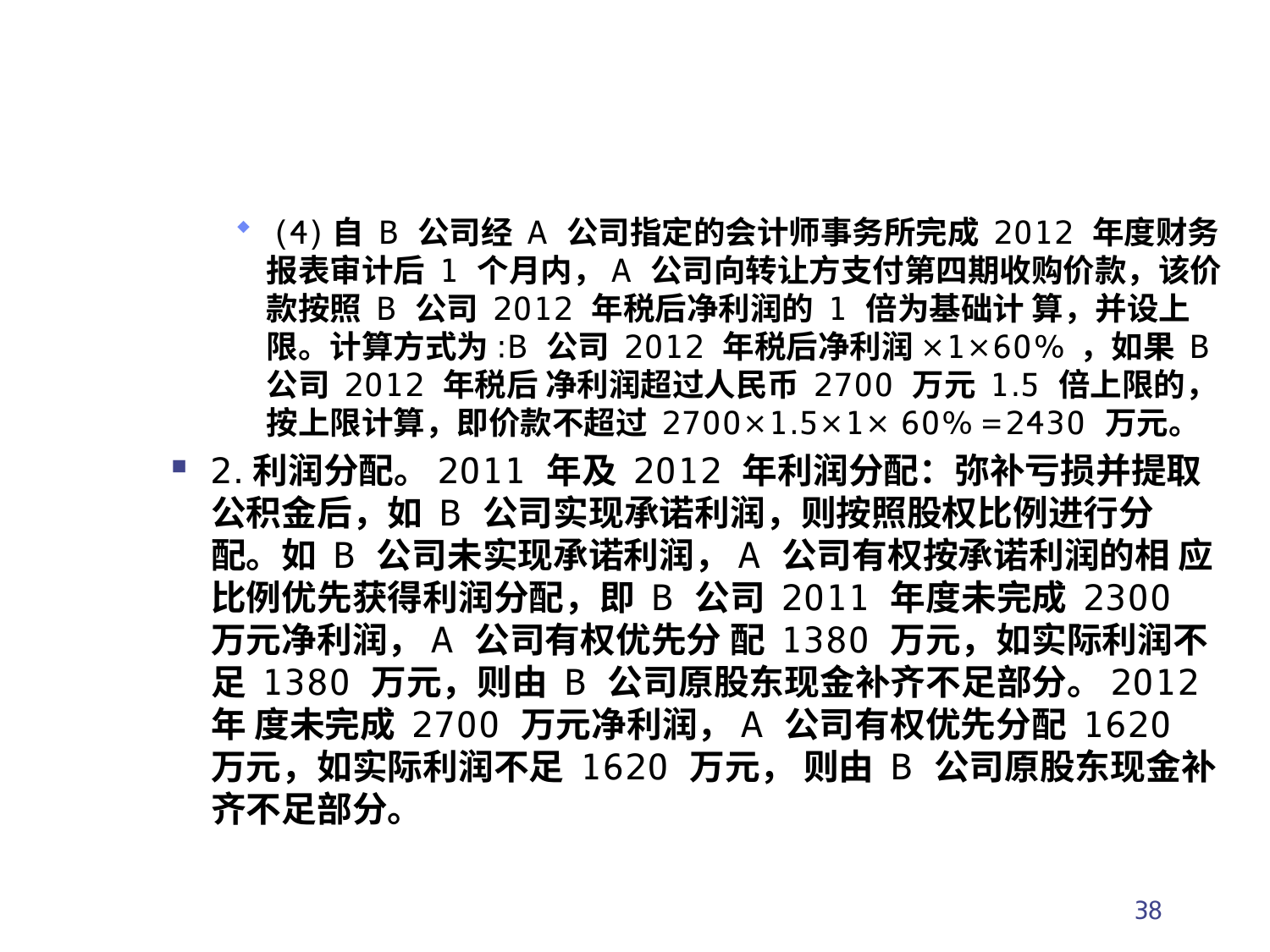

(4)自 B 公司经 A 公司指定的会计师事务所完成 2012 年度财务报表审计后 1 个月内，A 公司向转让方支付第四期收购价款，该价款按照 B 公司 2012 年税后净利润的 1 倍为基础计 算，并设上限。计算方式为:B 公司 2012 年税后净利润×1×60%，如果 B 公司 2012 年税后 净利润超过人民币 2700 万元 1.5 倍上限的，按上限计算，即价款不超过 2700×1.5×1× 60%=2430 万元。
2.利润分配。2011 年及 2012 年利润分配：弥补亏损并提取公积金后，如 B 公司实现承诺利润，则按照股权比例进行分配。如 B 公司未实现承诺利润，A 公司有权按承诺利润的相 应比例优先获得利润分配，即 B 公司 2011 年度未完成 2300 万元净利润，A 公司有权优先分 配 1380 万元，如实际利润不足 1380 万元，则由 B 公司原股东现金补齐不足部分。2012 年 度未完成 2700 万元净利润，A 公司有权优先分配 1620 万元，如实际利润不足 1620 万元， 则由 B 公司原股东现金补齐不足部分。
38